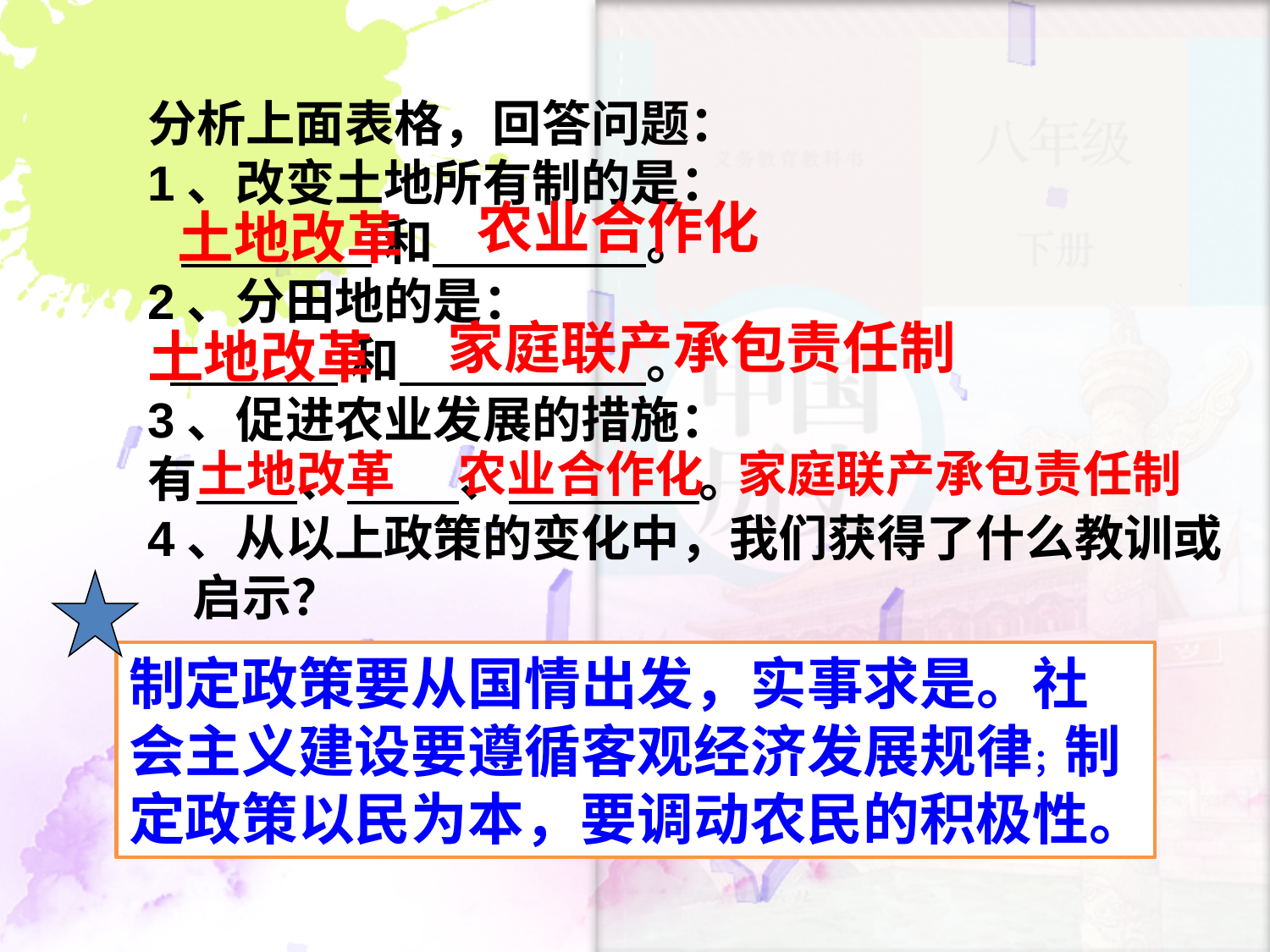

分析上面表格，回答问题：
1、改变土地所有制的是：
                    和                   。
2、分田地的是：
                 和                      。
3、促进农业发展的措施：
有         、          、                 。
4、从以上政策的变化中，我们获得了什么教训或
   启示？

农业合作化
土地改革
家庭联产承包责任制
土地改革
土地改革
农业合作化
家庭联产承包责任制

制定政策要从国情出发，实事求是。社会主义建设要遵循客观经济发展规律；制定政策以民为本，要调动农民的积极性。